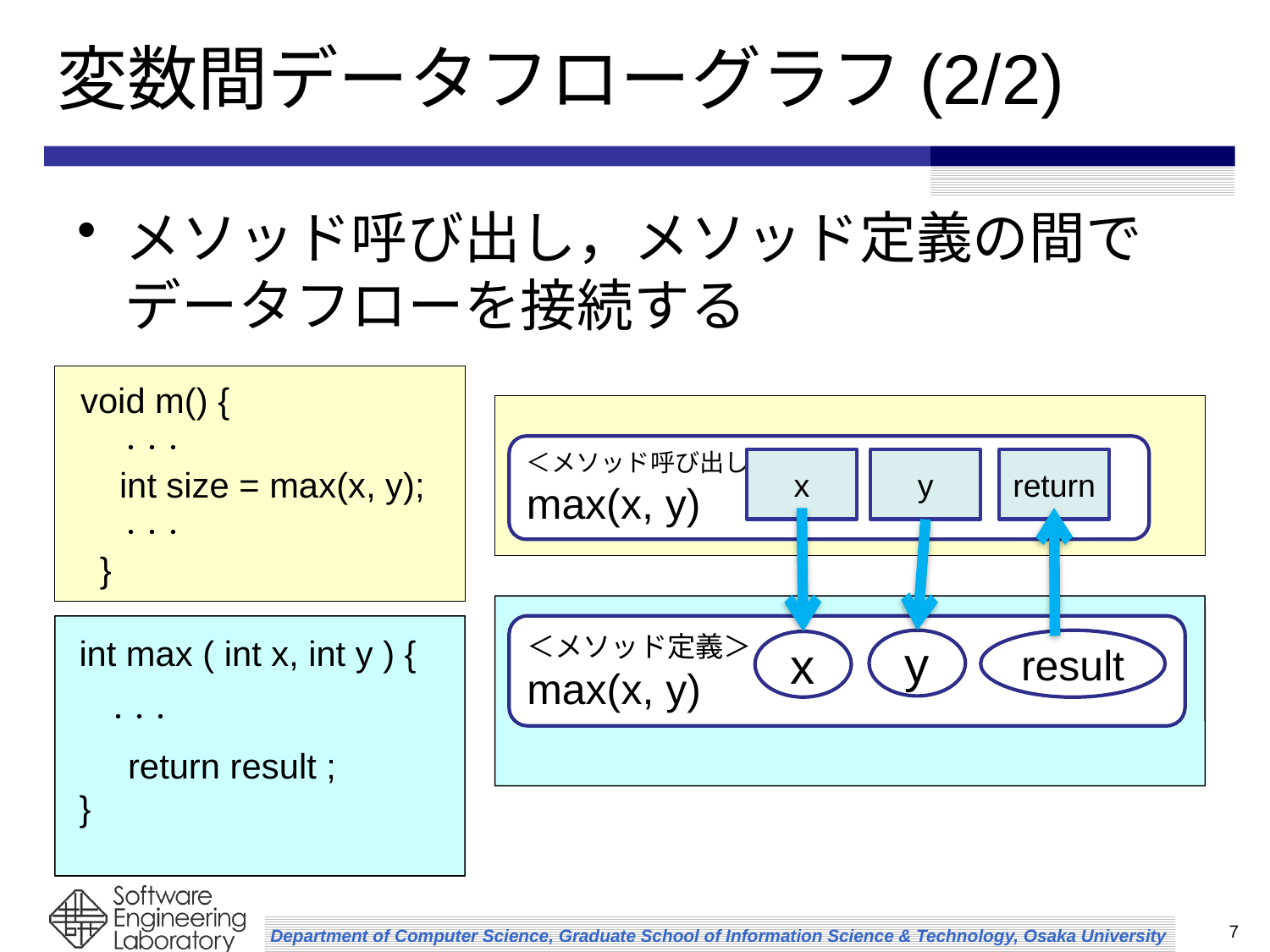

# 変数間データフローグラフ(2/2)
メソッド呼び出し，メソッド定義の間でデータフローを接続する

void m() {
    ・・・
    int size = max(x, y);
    ・・・
  }

＜メソッド呼び出し＞
max(x, y)
x
y
return

int max ( int x, int y ) {
     ・・・
     return result ;
}
＜メソッド定義＞
max(x, y)
y
result
x
7